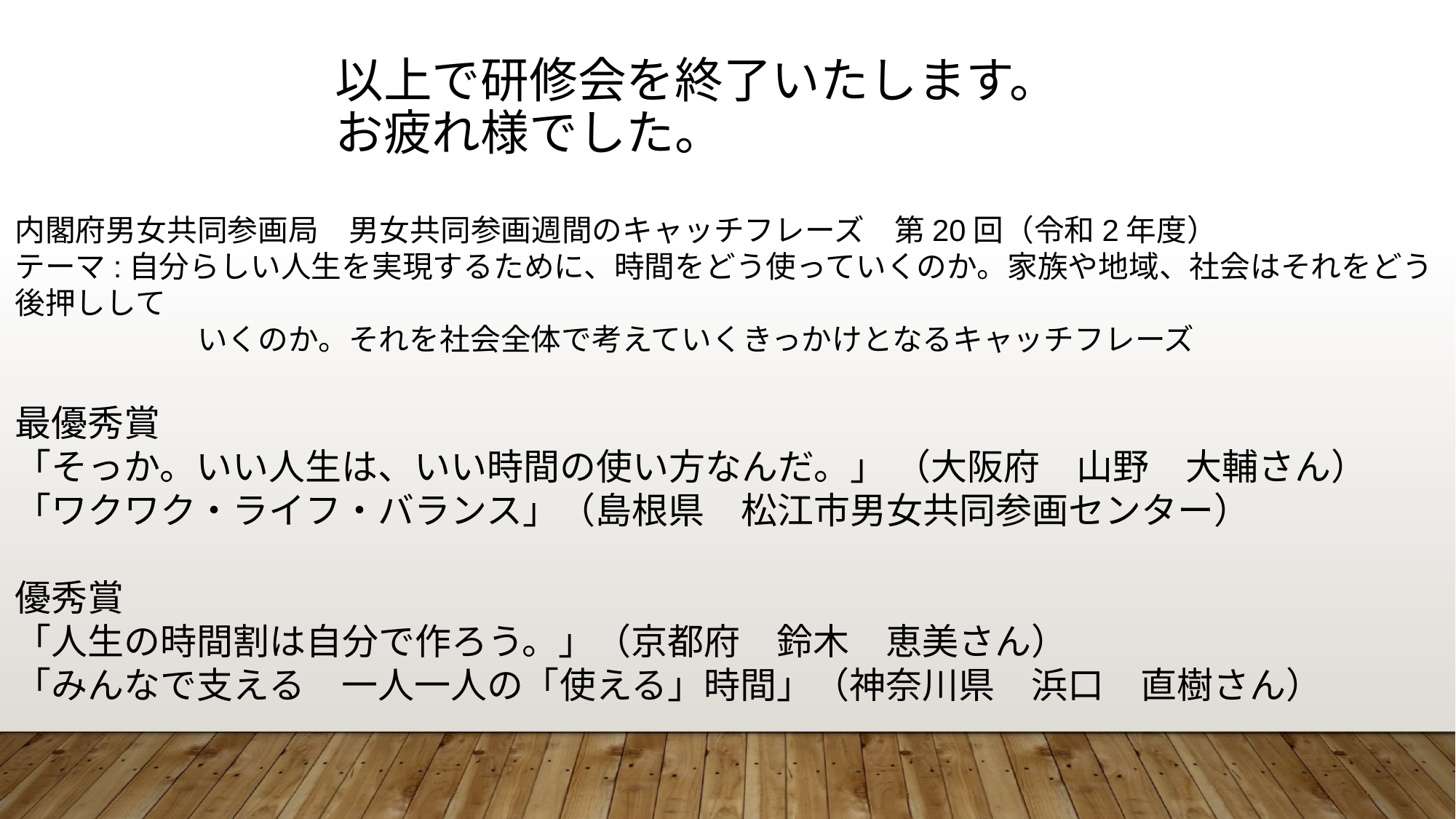

以上で研修会を終了いたします。
お疲れ様でした。
内閣府男女共同参画局　男女共同参画週間のキャッチフレーズ　第20回（令和2年度）
テーマ:自分らしい人生を実現するために、時間をどう使っていくのか。家族や地域、社会はそれをどう後押しして
　　　　　　いくのか。それを社会全体で考えていくきっかけとなるキャッチフレーズ

最優秀賞
「そっか。いい人生は、いい時間の使い方なんだ。」 （大阪府　山野　大輔さん）
「ワクワク・ライフ・バランス」（島根県　松江市男女共同参画センター）

優秀賞
「人生の時間割は自分で作ろう。」（京都府　鈴木　恵美さん）
「みんなで支える　一人一人の「使える」時間」（神奈川県　浜口　直樹さん）